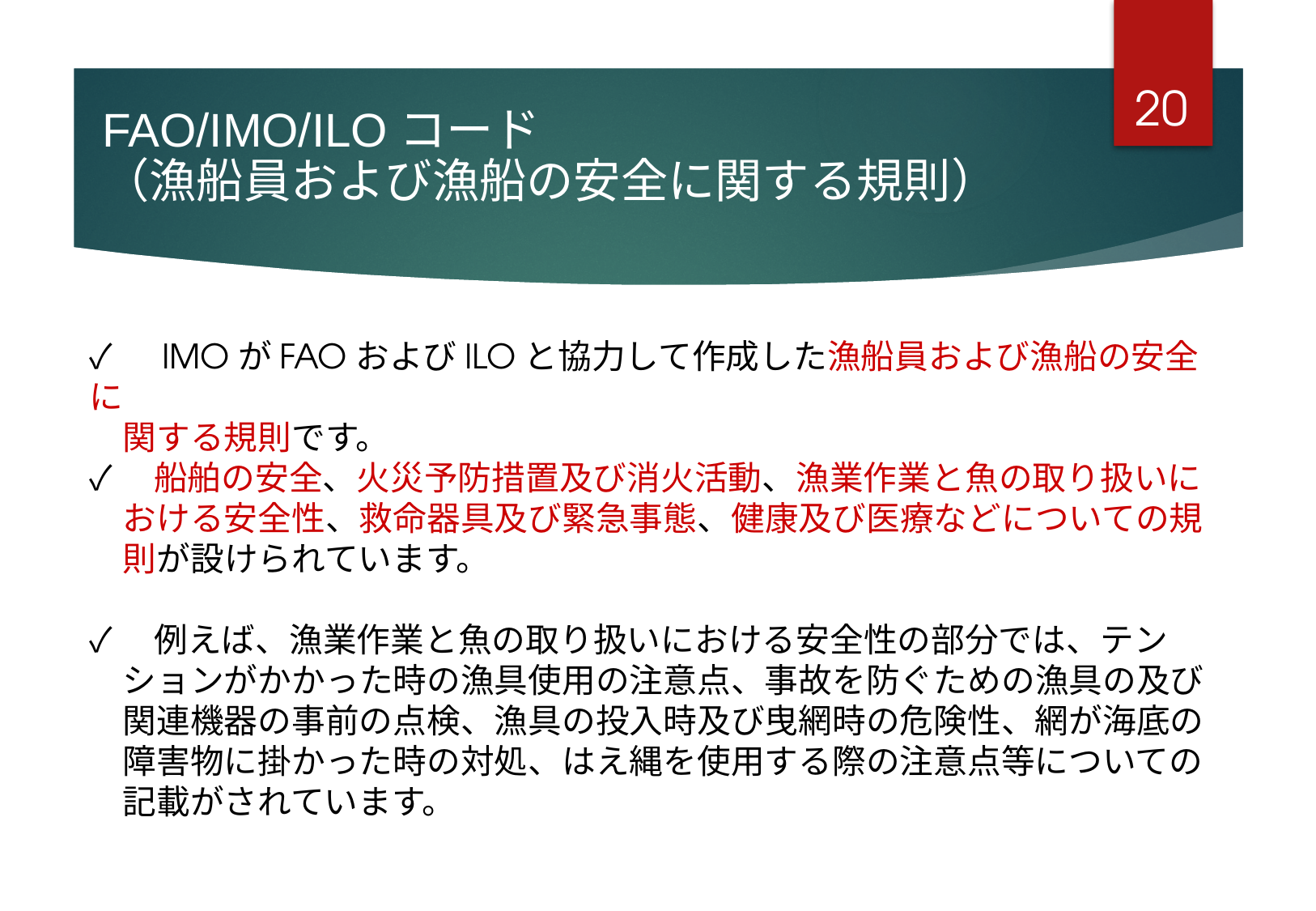

20
FAO/IMO/ILOコード
（漁船員および漁船の安全に関する規則）
✓　IMOがFAOおよびILOと協力して作成した漁船員および漁船の安全に
　関する規則です。
✓　船舶の安全、火災予防措置及び消火活動、漁業作業と魚の取り扱いに
　おける安全性、救命器具及び緊急事態、健康及び医療などについての規
　則が設けられています。

✓　例えば、漁業作業と魚の取り扱いにおける安全性の部分では、テン
　ションがかかった時の漁具使用の注意点、事故を防ぐための漁具の及び
　関連機器の事前の点検、漁具の投入時及び曳網時の危険性、網が海底の
　障害物に掛かった時の対処、はえ縄を使用する際の注意点等についての
　記載がされています。
# Ⅰ.●●